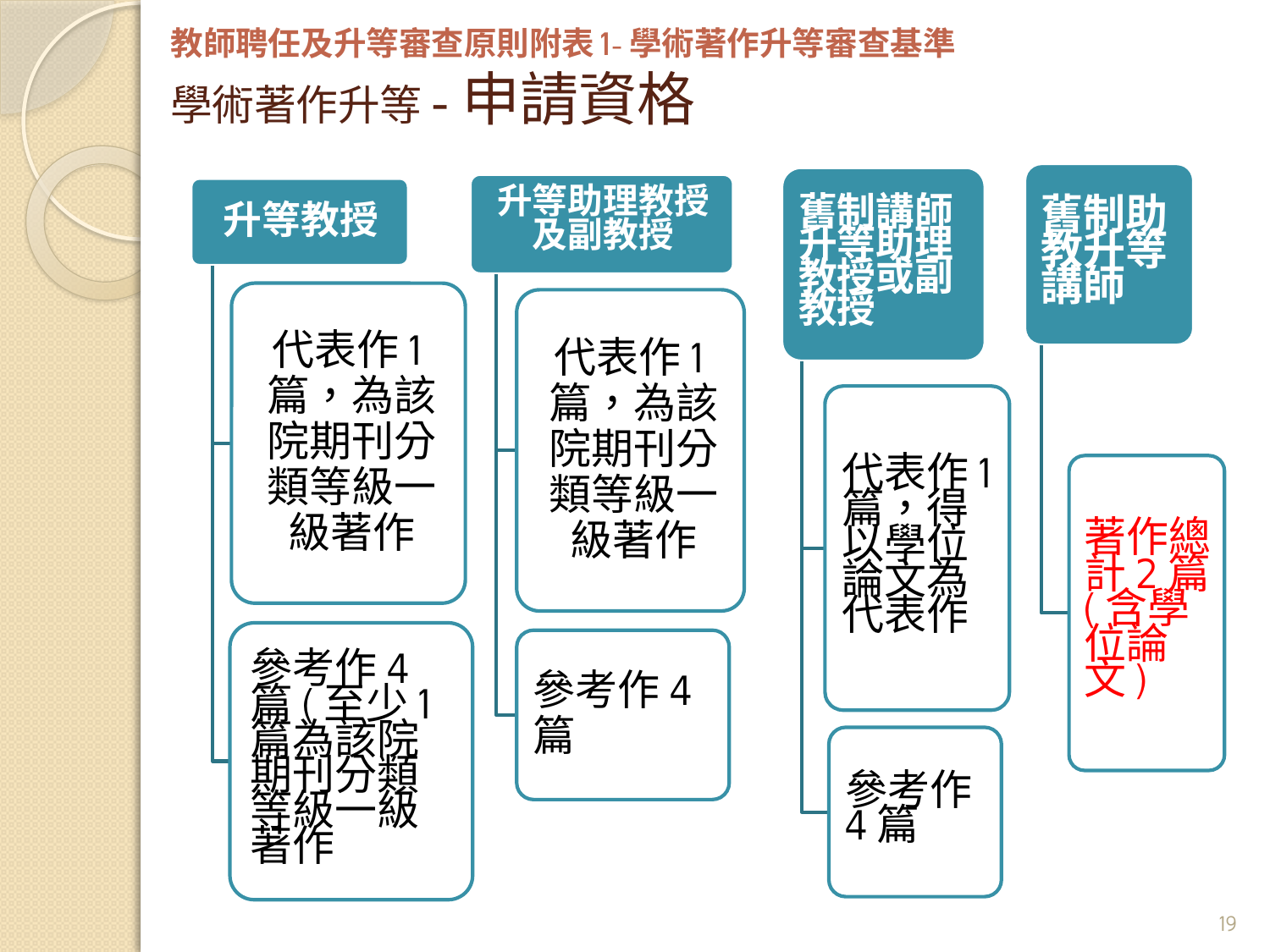

# 教師聘任及升等審查原則附表1-學術著作升等審查基準 學術著作升等-申請資格
升等教授
代表作1篇，為該院期刊分類等級一級著作
參考作4篇(至少1篇為該院期刊分類等級一級著作
升等助理教授
及副教授
代表作1篇，為該院期刊分類等級一級著作
參考作4篇
舊制講師升等助理教授或副教授
代表作1篇，得以學位論文為代表作
參考作4篇
舊制助教升等講師
著作總計2篇(含學位論文)

19